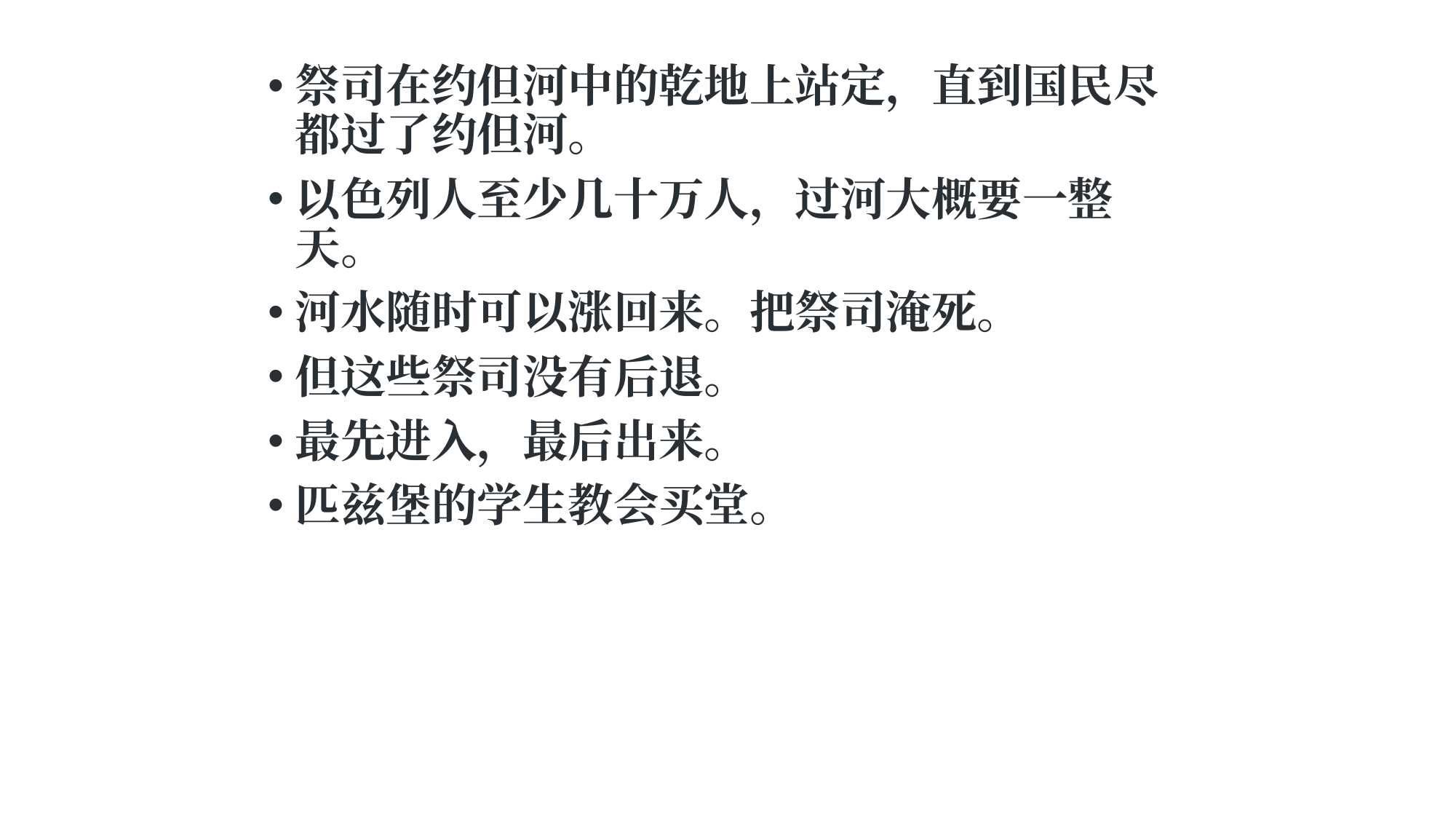

祭司在约但河中的乾地上站定，直到国民尽都过了约但河。
以色列人至少几十万人，过河大概要一整天。
河水随时可以涨回来。把祭司淹死。
但这些祭司没有后退。
最先进入，最后出来。
匹兹堡的学生教会买堂。